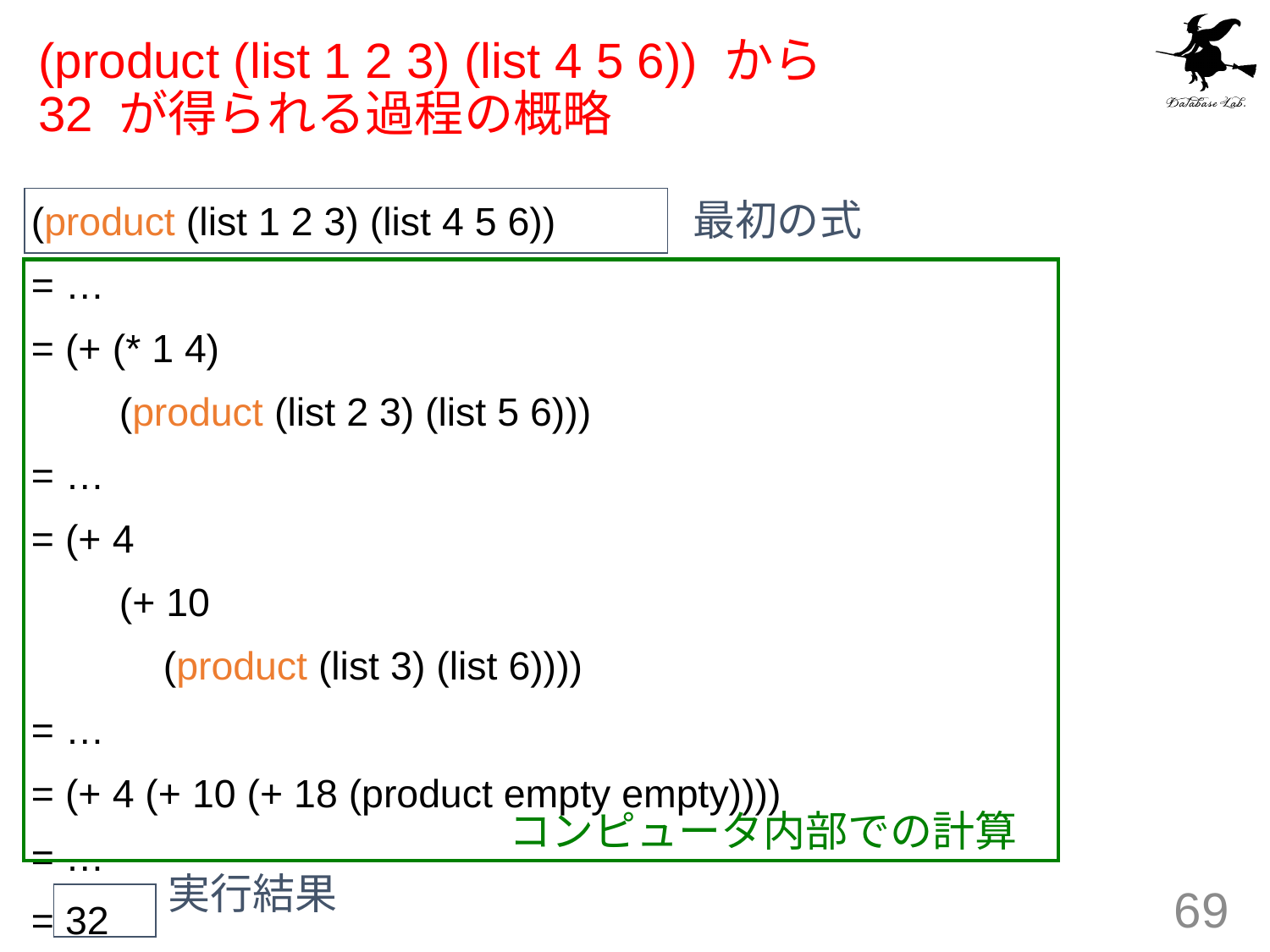

# (product (list 1 2 3) (list 4 5 6)) から 32 が得られる過程の概略
最初の式

(product (list 1 2 3) (list 4 5 6))
= …
= (+ (* 1 4)
        (product (list 2 3) (list 5 6)))
= …
= (+ 4
        (+ 10
            (product (list 3) (list 6))))
= …
= (+ 4 (+ 10 (+ 18 (product empty empty))))
= …
= 32

コンピュータ内部での計算
実行結果
69